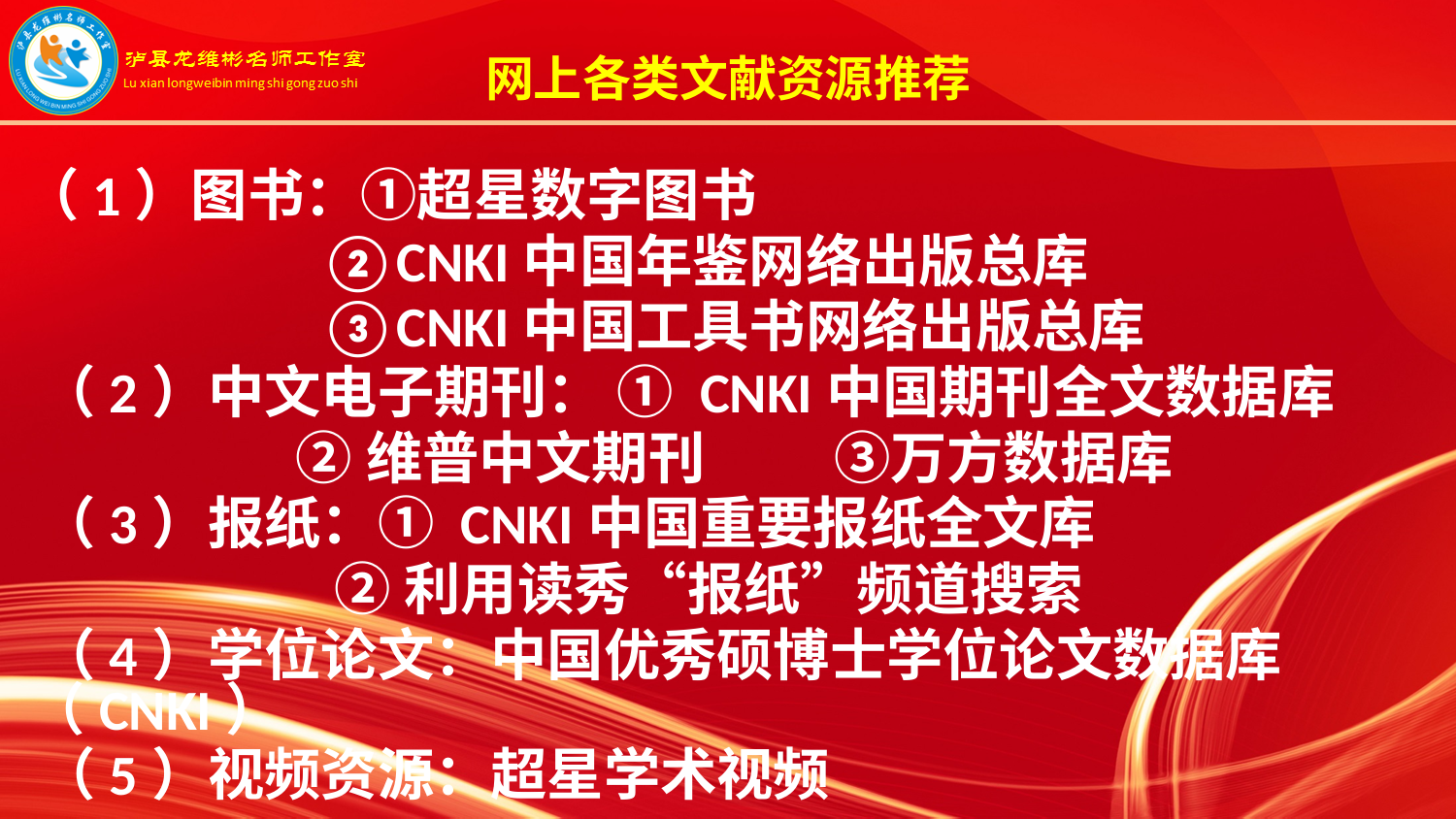

# 网上各类文献资源推荐
    （1）图书：①超星数字图书
                           ②CNKI中国年鉴网络出版总库
                           ③CNKI中国工具书网络出版总库
    （2）中文电子期刊： ① CNKI中国期刊全文数据库
                         ②维普中文期刊          ③万方数据库
    （3）报纸：① CNKI中国重要报纸全文库
                            ②利用读秀“报纸”频道搜索
    （4）学位论文：中国优秀硕博士学位论文数据库 （CNKI）
    （5）视频资源：超星学术视频